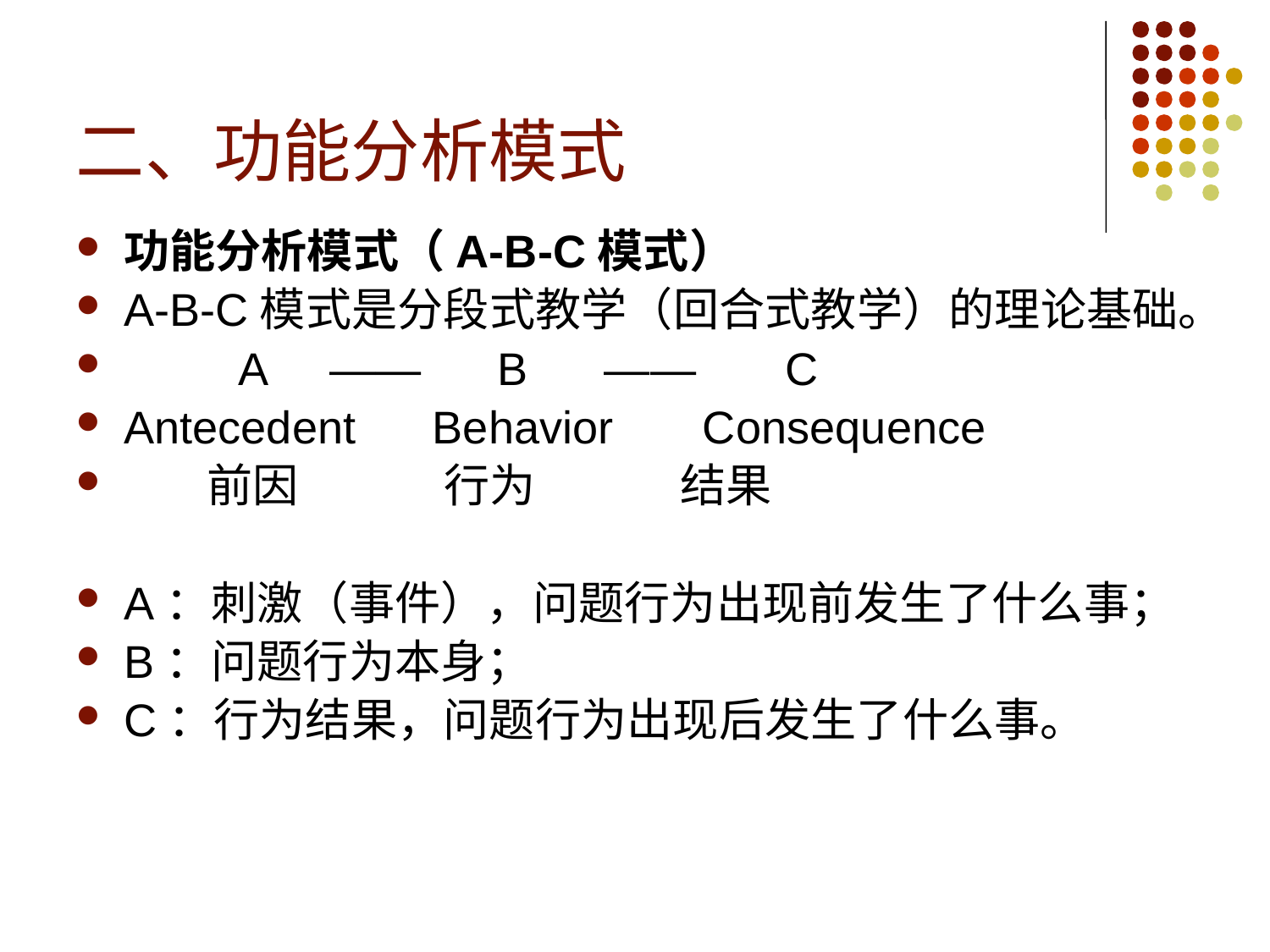

# 二、功能分析模式
功能分析模式（A-B-C模式）
A-B-C模式是分段式教学（回合式教学）的理论基础。
         A     ——      B      ——       C
Antecedent      Behavior       Consequence
       前因              行为              结果

A：刺激（事件），问题行为出现前发生了什么事；
B：问题行为本身；
C：行为结果，问题行为出现后发生了什么事。